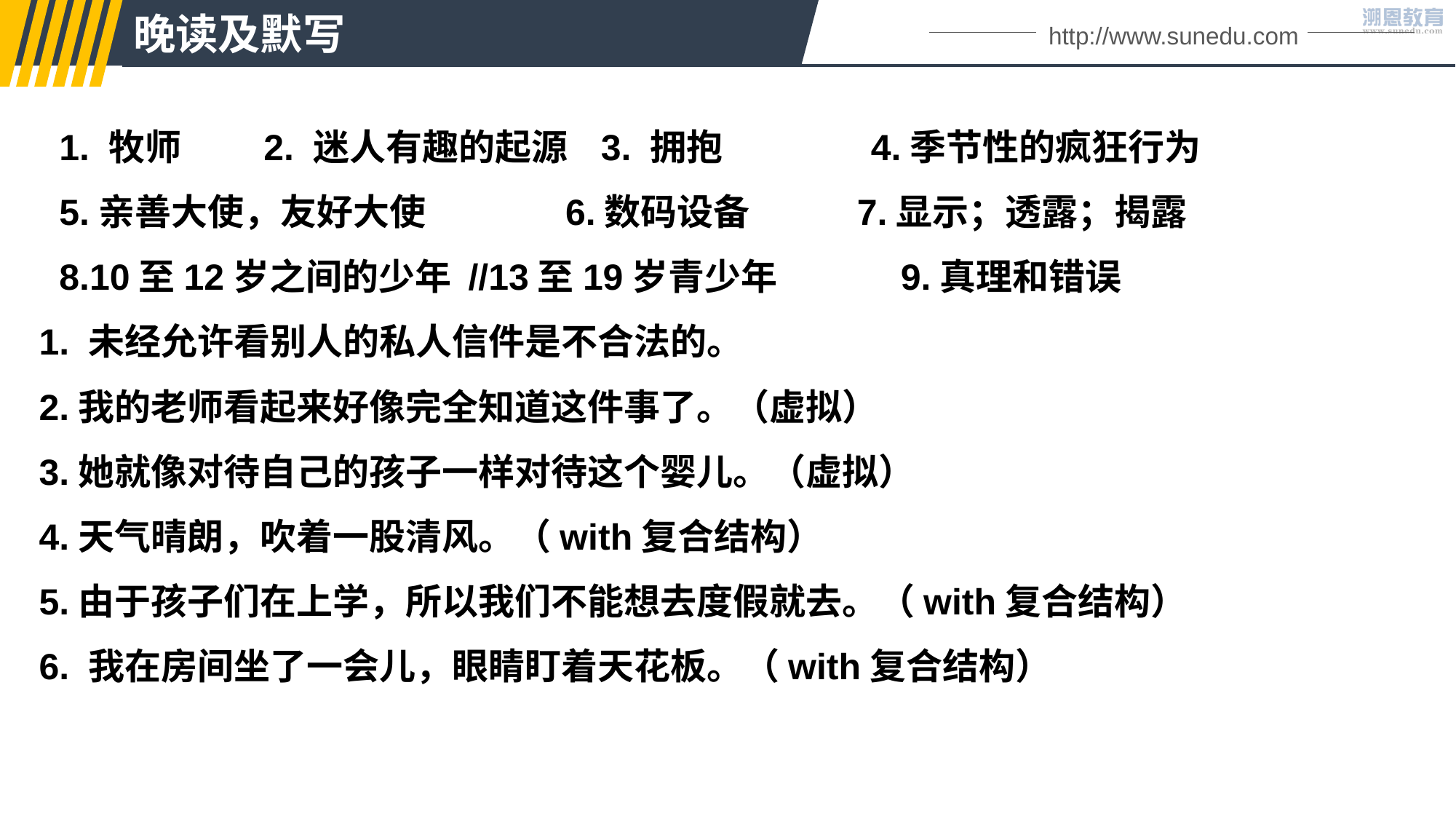

晚读及默写
http://www.sunedu.com
  1. 牧师         2. 迷人有趣的起源   3. 拥抱                 4.季节性的疯狂行为
  5.亲善大使，友好大使                6.数码设备            7.显示；透露；揭露
  8.10至12岁之间的少年 //13至19岁青少年              9.真理和错误
1. 未经允许看别人的私人信件是不合法的。
2.我的老师看起来好像完全知道这件事了。（虚拟）
3.她就像对待自己的孩子一样对待这个婴儿。（虚拟）
4.天气晴朗，吹着一股清风。（with复合结构）
5.由于孩子们在上学，所以我们不能想去度假就去。（with复合结构）
6. 我在房间坐了一会儿，眼睛盯着天花板。（with复合结构）